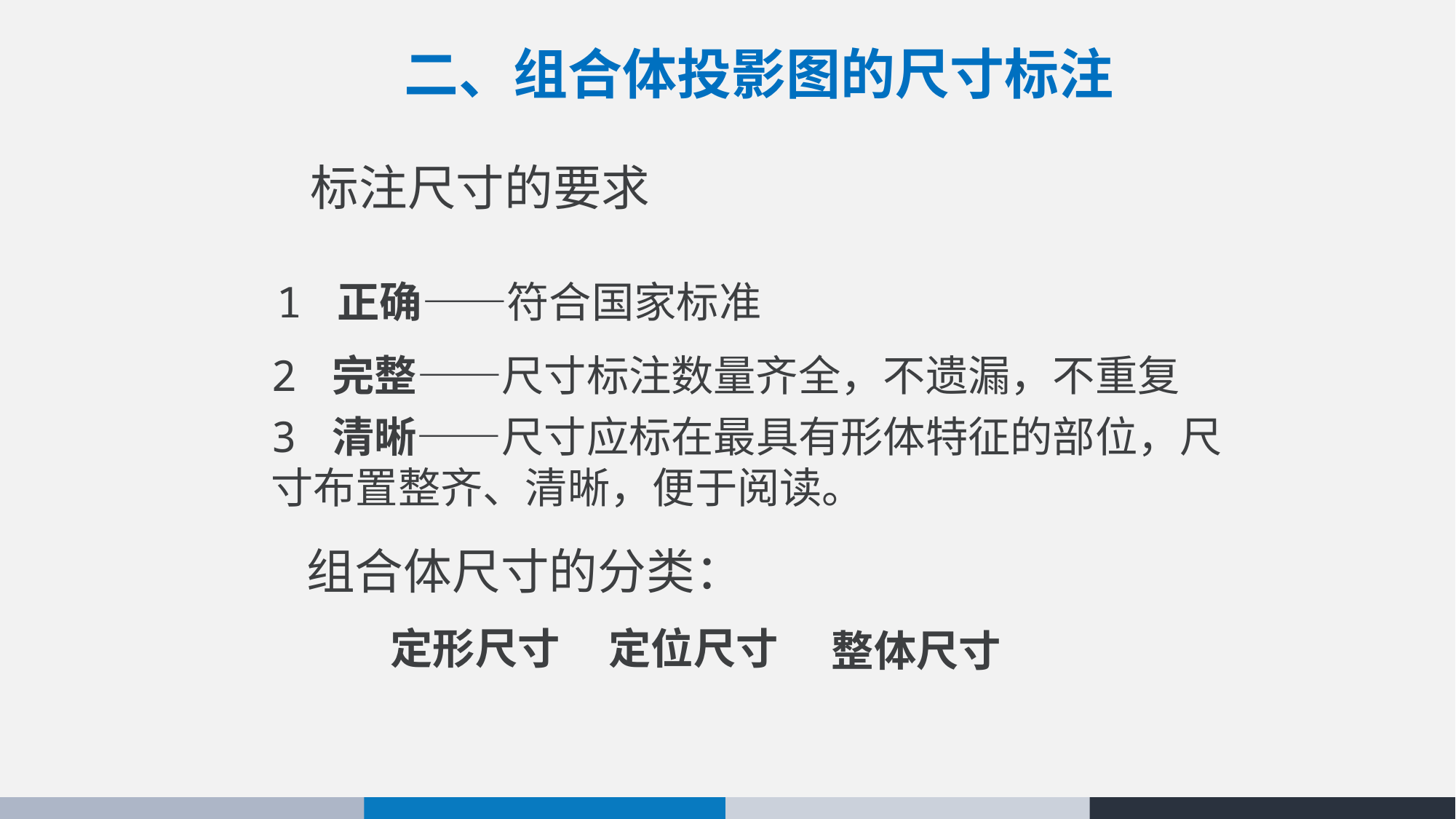

# 二、组合体投影图的尺寸标注
 标注尺寸的要求
1 正确——符合国家标准
2 完整——尺寸标注数量齐全，不遗漏，不重复
3 清晰——尺寸应标在最具有形体特征的部位，尺寸布置整齐、清晰，便于阅读。
 组合体尺寸的分类：
定形尺寸
定位尺寸
整体尺寸